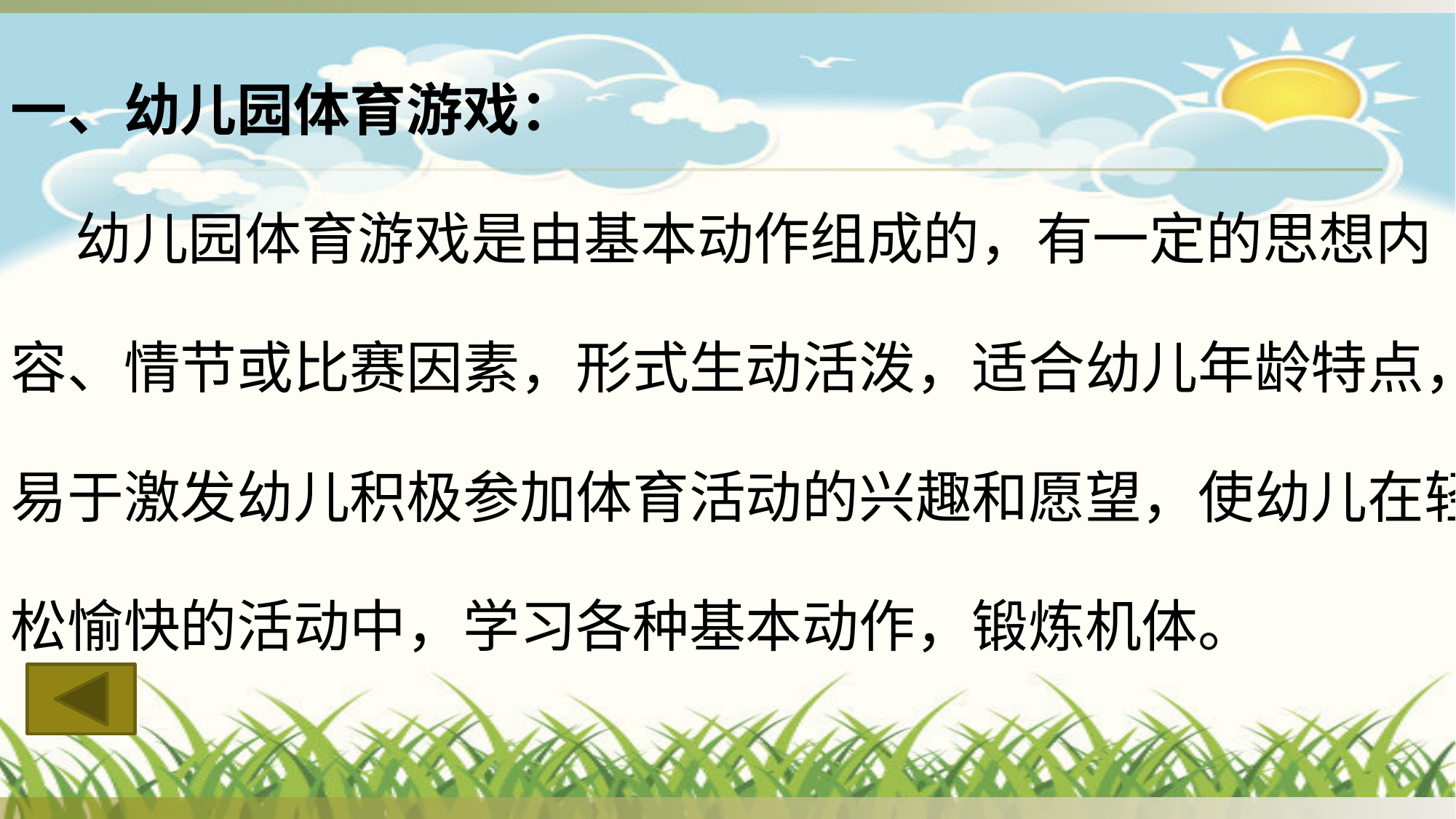

一、幼儿园体育游戏：
    幼儿园体育游戏是由基本动作组成的，有一定的思想内容、情节或比赛因素，形式生动活泼，适合幼儿年龄特点，易于激发幼儿积极参加体育活动的兴趣和愿望，使幼儿在轻松愉快的活动中，学习各种基本动作，锻炼机体。